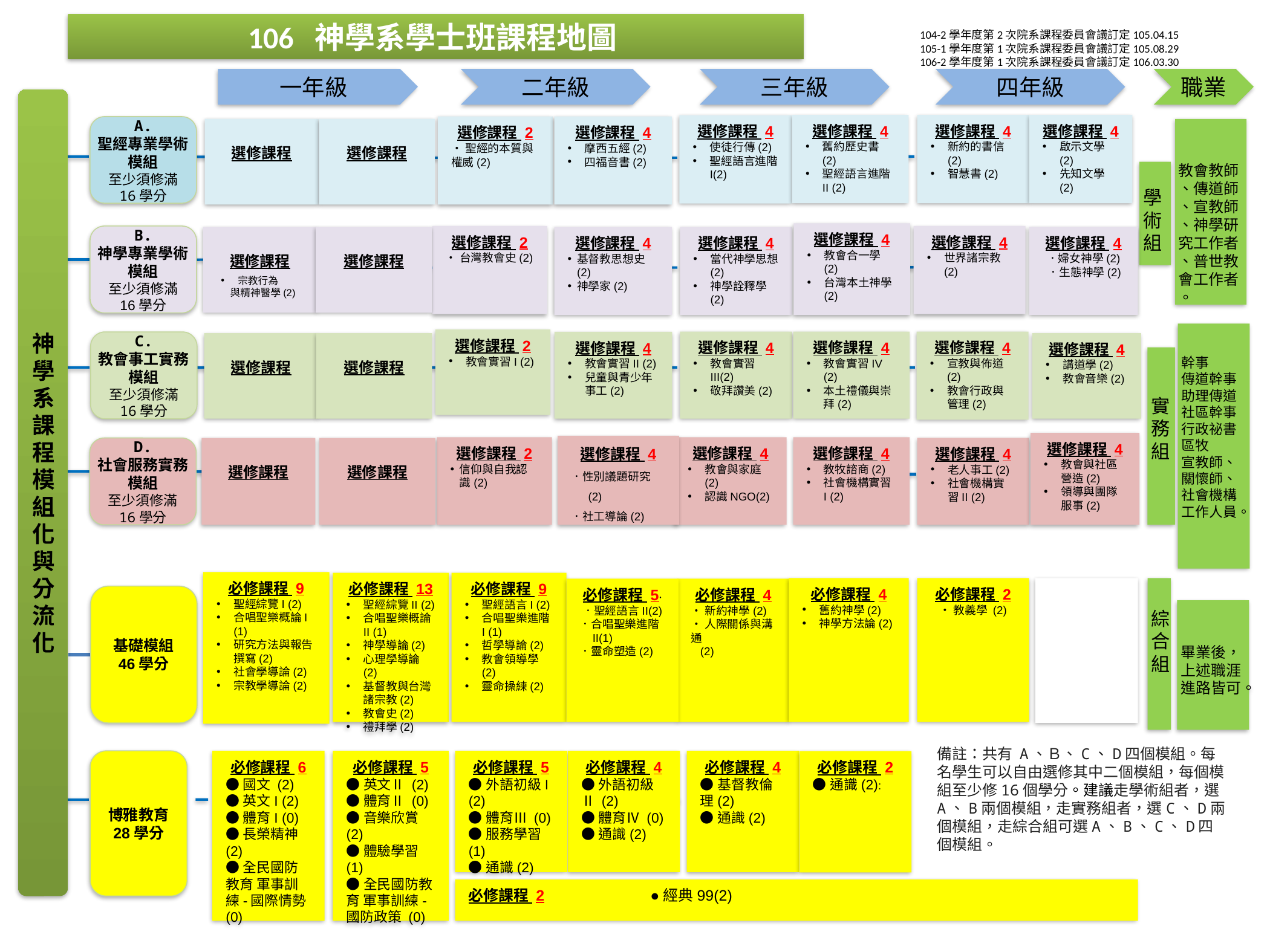

106  神學系學士班課程地圖
                             104-2學年度第2次院系課程委員會議訂定105.04.15
                             105-1學年度第1次院系課程委員會議訂定105.08.29
                             106-2學年度第1次院系課程委員會議訂定106.03.30
一年級
二年級
三年級
四年級
職業
神學系課程模組化與分流化
選修課程 4
新約的書信(2)
智慧書(2)

選修課程 4
啟示文學(2)
先知文學(2)

選修課程 4
舊約歷史書(2)
聖經語言進階II (2)

選修課程 4
使徒行傳(2)
聖經語言進階I(2)
選修課程 2
‧聖經的本質與權威(2)

選修課程 4
摩西五經(2)
四福音書(2)

A.
聖經專業學術模組
至少須修滿
16學分

選修課程

選修課程

教會教師
、傳道師
、宣教師
、神學研究工作者
、普世教會工作者
。

學術組
選修課程 4
教會合一學(2)
台灣本土神學(2)
選修課程 4
世界諸宗教(2)

B.
神學專業學術模組
至少須修滿
16學分
選修課程 2
‧台灣教會史(2)

選修課程 4
．婦女神學(2)
 ．生態神學(2)

選修課程 4
基督教思想史(2)
神學家(2)

選修課程

選修課程

選修課程 4
當代神學思想(2)
神學詮釋學(2)

幹事
傳道幹事
助理傳道
社區幹事
行政祕書
區牧
宣教師、關懷師、社會機構工作人員。
選修課程 2
教會實習I (2)
選修課程 4
教會實習III(2)
敬拜讚美(2)

選修課程 4
教會實習IV (2)
本土禮儀與崇拜(2)

選修課程 4
宣教與佈道(2)
教會行政與管理(2)
選修課程 4
教會實習II (2)
兒童與青少年事工(2)
C.
教會事工實務
模組
至少須修滿
16學分

選修課程

選修課程

選修課程 4
講道學(2)
教會音樂(2)

實務組
選修課程 4
教會與社區營造(2)
領導與團隊服事(2)

選修課程 4
．性別議題研究(2)
．社工導論(2)
選修課程 2
信仰與自我認識(2)

選修課程 4
教會與家庭(2)
認識NGO(2)

選修課程 4
教牧諮商(2)
社會機構實習I (2)
選修課程 4
老人事工(2)
社會機構實習II (2)
D.
社會服務實務
模組
至少須修滿
16學分

選修課程

選修課程

必修課程 9
聖經綜覽I (2)
合唱聖樂概論I (1)
研究方法與報告撰寫(2)
社會學導論(2)
宗教學導論(2)
必修課程 13
聖經綜覽II (2)
合唱聖樂概論II (1)
神學導論(2)
心理學導論(2)
基督教與台灣諸宗教(2)
教會史(2)
禮拜學(2)
必修課程 9
聖經語言I (2)
合唱聖樂進階I (1)
哲學導論(2)
教會領導學(2)
靈命操練(2)

必修課程 4
舊約神學(2)
神學方法論(2)

必修課程 2
‧教義學 (2)

綜合組

必修課程 5‧
．聖經語言II(2)
．合唱聖樂進階
    II(1)
．靈命塑造(2)

必修課程 4
‧新約神學(2)
‧人際關係與溝通
   (2)

基礎模組
46學分

畢業後，上述職涯進路皆可。
博雅教育
28學分
必修課程 6
●國文 (2)
●英文Ι (2)
●體育Ι (0)
●長榮精神(2)
●全民國防教育 軍事訓練-國際情勢 (0)

必修課程 5
●英文Ⅱ (2)
●體育Ⅱ (0)
●音樂欣賞(2)
●體驗學習(1)
●全民國防教育 軍事訓練-國防政策 (0)

必修課程 5
●外語初級Ι (2)
●體育Ⅲ (0)
●服務學習(1)
●通識(2)

必修課程 4
●外語初級Ⅱ (2)
●體育Ⅳ (0)
●通識(2)

必修課程 4
●基督教倫理(2)
●通識(2)

必修課程 2
●通識(2):

必修課程 2                         ●經典99(2)
宗教行為
   與精神醫學(2)

備註：共有 A、Ｂ、C、D四個模組。每名學生可以自由選修其中二個模組，每個模組至少修16個學分。建議走學術組者，選A、B兩個模組，走實務組者，選C、D兩個模組，走綜合組可選A、B、C、D四個模組。